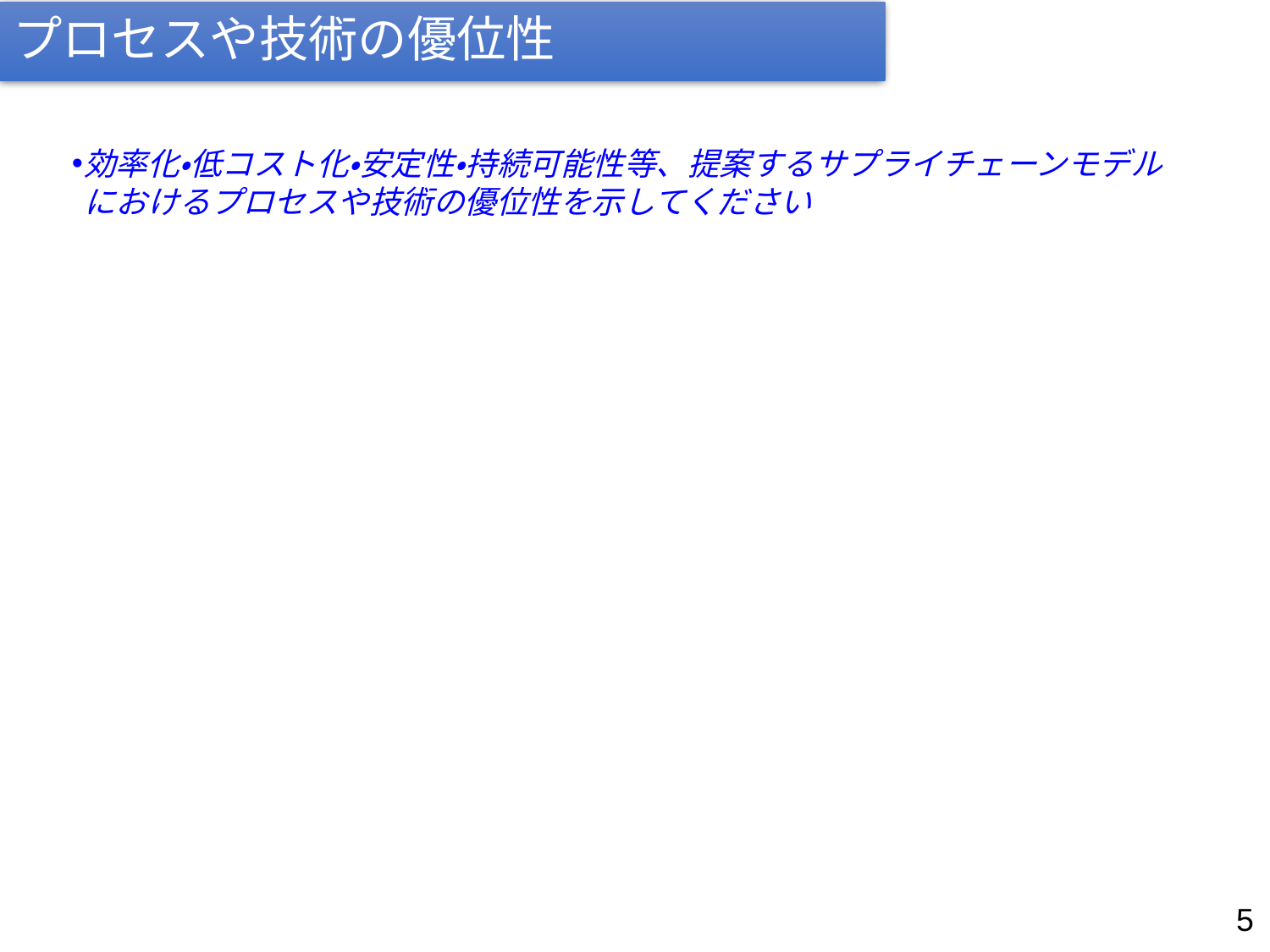

# プロセスや技術の優位性

効率化・低コスト化・安定性・持続可能性等、提案するサプライチェーンモデルにおけるプロセスや技術の優位性を示してください
5